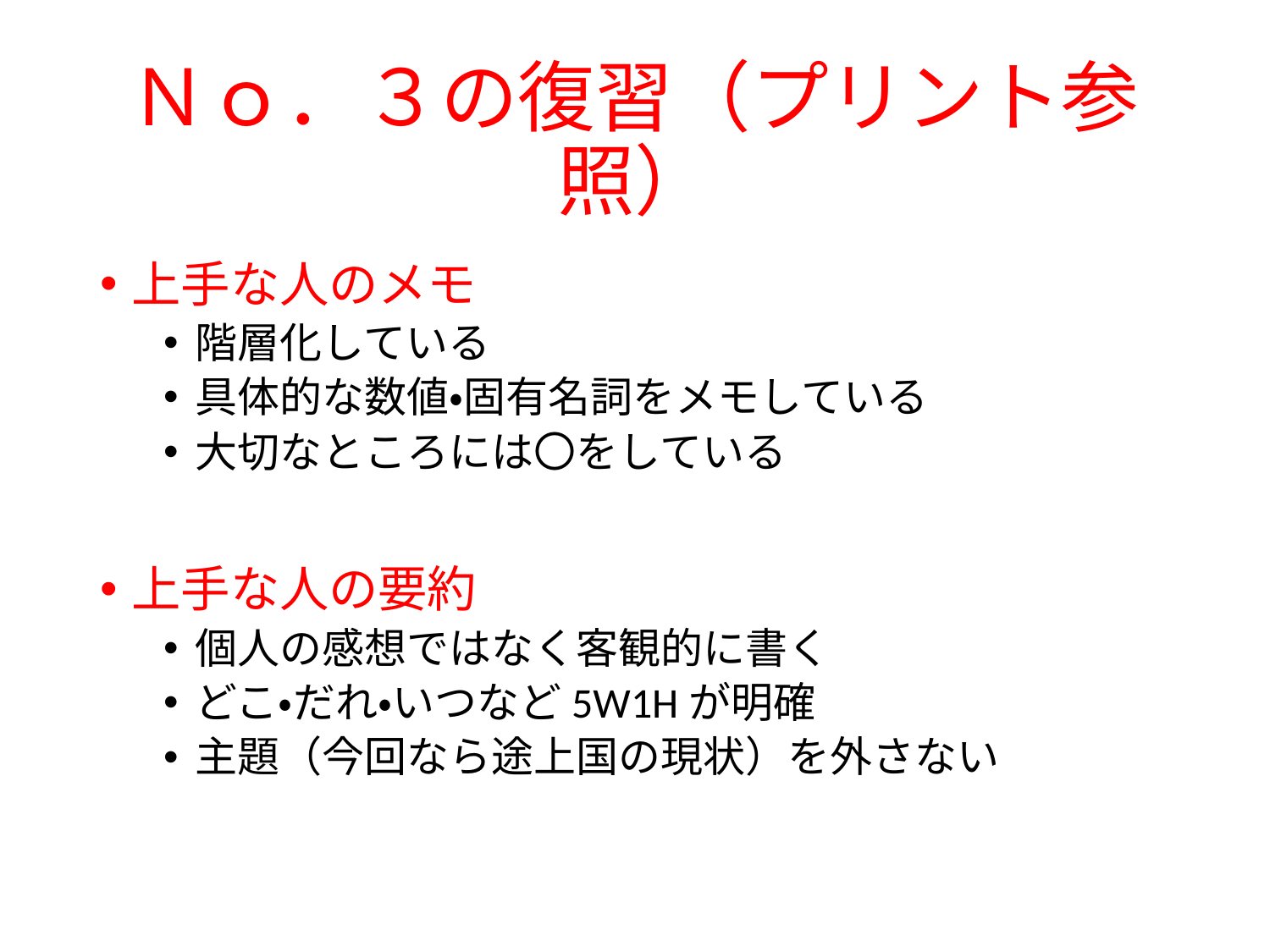

# Ｎｏ．３の復習（プリント参照）
上手な人のメモ
階層化している
具体的な数値・固有名詞をメモしている
大切なところには〇をしている

上手な人の要約
個人の感想ではなく客観的に書く
どこ・だれ・いつなど5W1Hが明確
主題（今回なら途上国の現状）を外さない